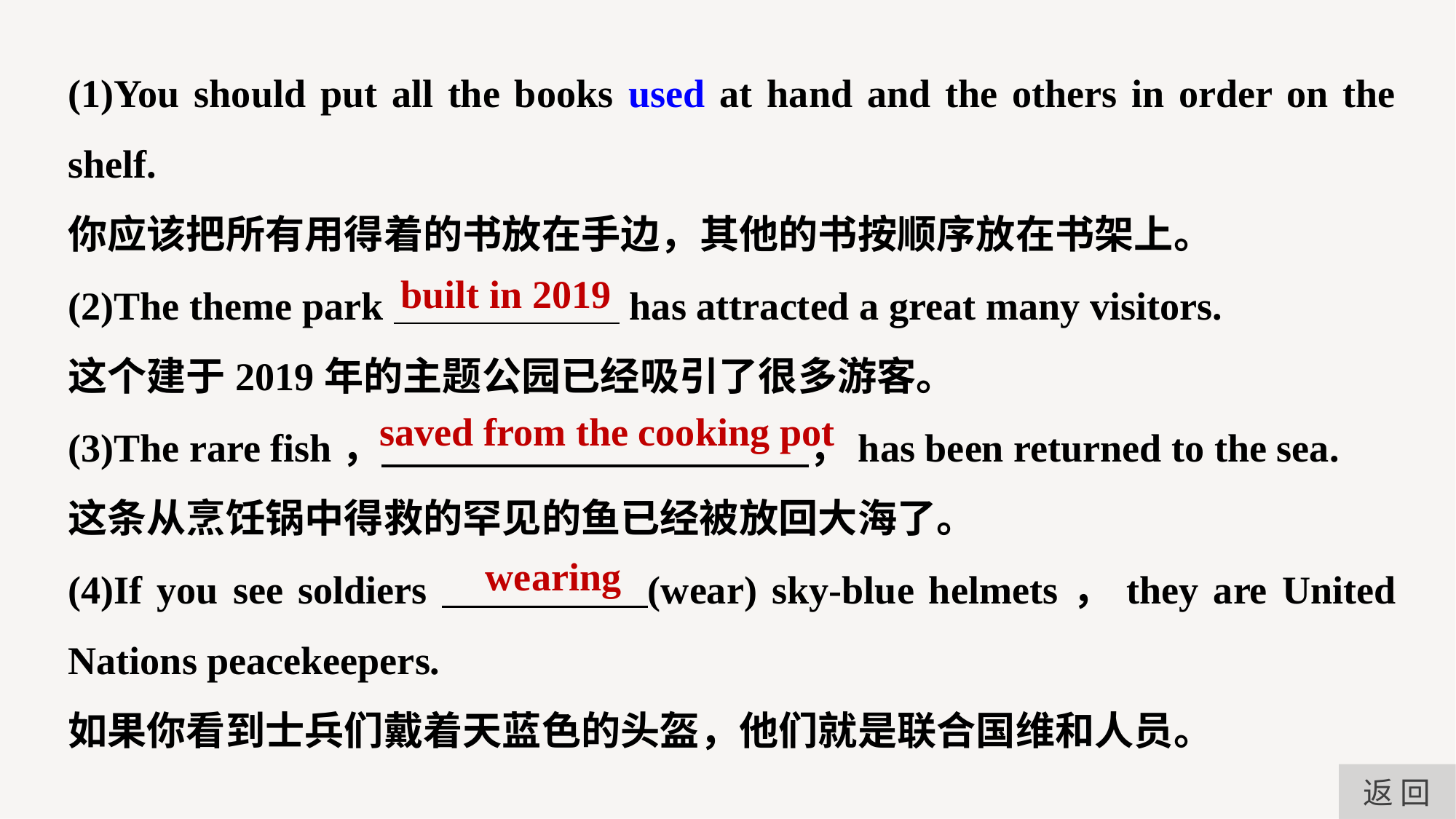

(1)You should put all the books used at hand and the others in order on the shelf.
你应该把所有用得着的书放在手边，其他的书按顺序放在书架上。
(2)The theme park                         has attracted a great many visitors.
这个建于2019年的主题公园已经吸引了很多游客。
(3)The rare fish，                                                ，has been returned to the sea.
这条从烹饪锅中得救的罕见的鱼已经被放回大海了。
(4)If you see soldiers               (wear) sky-blue helmets，they are United Nations peacekeepers.
如果你看到士兵们戴着天蓝色的头盔，他们就是联合国维和人员。
built in 2019
saved from the cooking pot
wearing
返 回